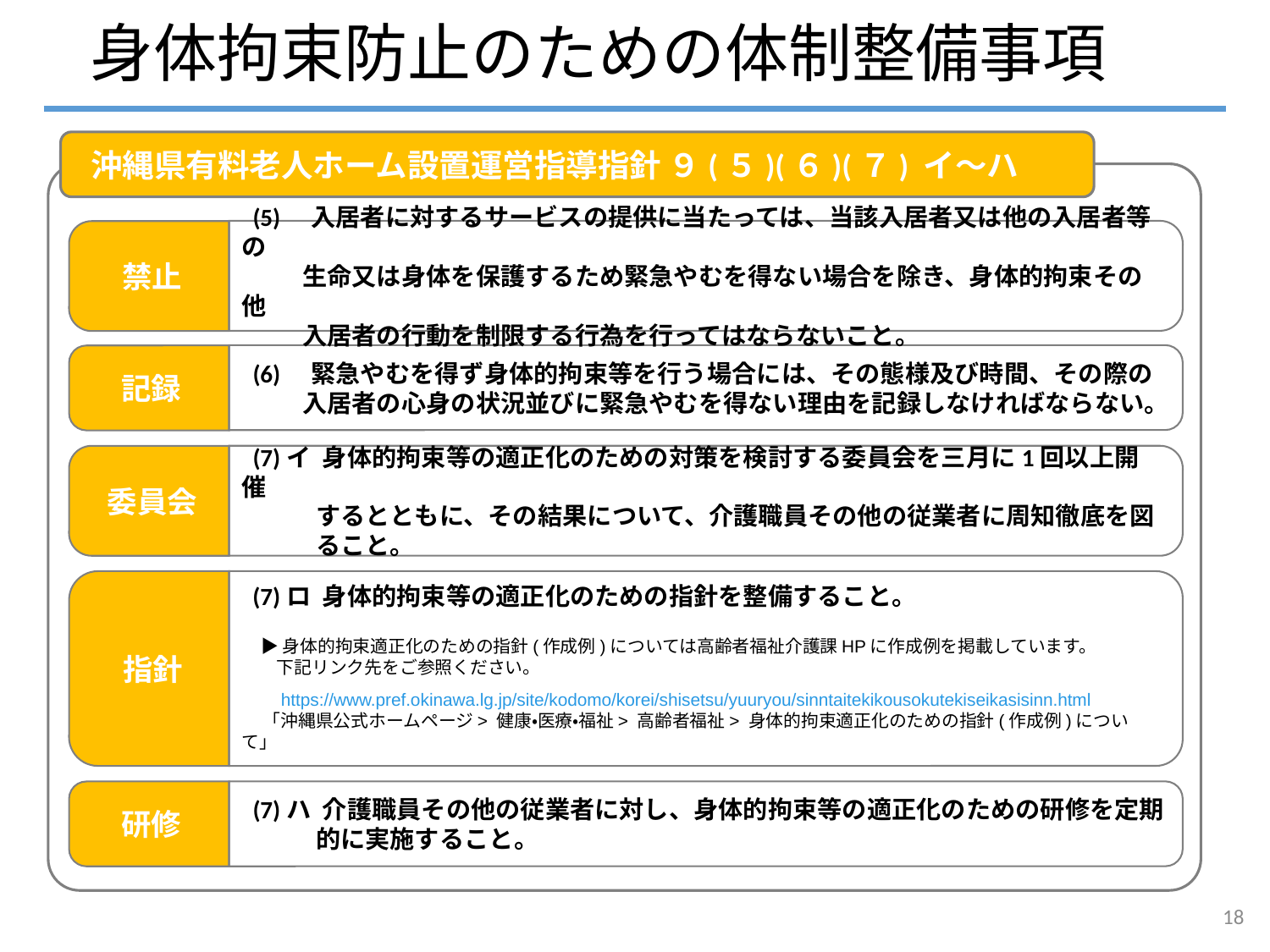

(5)　入居者に対するサービスの提供に当たっては、当該入居者又は他の入居者等の
　　  生命又は身体を保護するため緊急やむを得ない場合を除き、身体的拘束その他
　　  入居者の行動を制限する行為を行ってはならないこと。
  (6)　緊急やむを得ず身体的拘束等を行う場合には、その態様及び時間、その際の
　　  入居者の心身の状況並びに緊急やむを得ない理由を記録しなければならない。
# 身体拘束防止のための体制整備事項
  (7)イ  身体的拘束等の適正化のための対策を検討する委員会を三月に1回以上開催
　　　するとともに、その結果について、介護職員その他の従業者に周知徹底を図
　　　ること。
 沖縄県有料老人ホーム設置運営指導指針 ９(５)(６)(７) イ～ハ

  (7)ロ  身体的拘束等の適正化のための指針を整備すること。

　▶ 身体的拘束適正化のための指針(作成例)については高齢者福祉介護課HPに作成例を掲載しています。
　　下記リンク先をご参照ください。
　　https://www.pref.okinawa.lg.jp/site/kodomo/korei/shisetsu/yuuryou/sinntaitekikousokutekiseikasisinn.html
　 「沖縄県公式ホームページ> 健康・医療・福祉> 高齢者福祉> 身体的拘束適正化のための指針(作成例)について」
禁止
記録
  (7)ハ  介護職員その他の従業者に対し、身体的拘束等の適正化のための研修を定期
　　　的に実施すること。
委員会
指針
研修
18